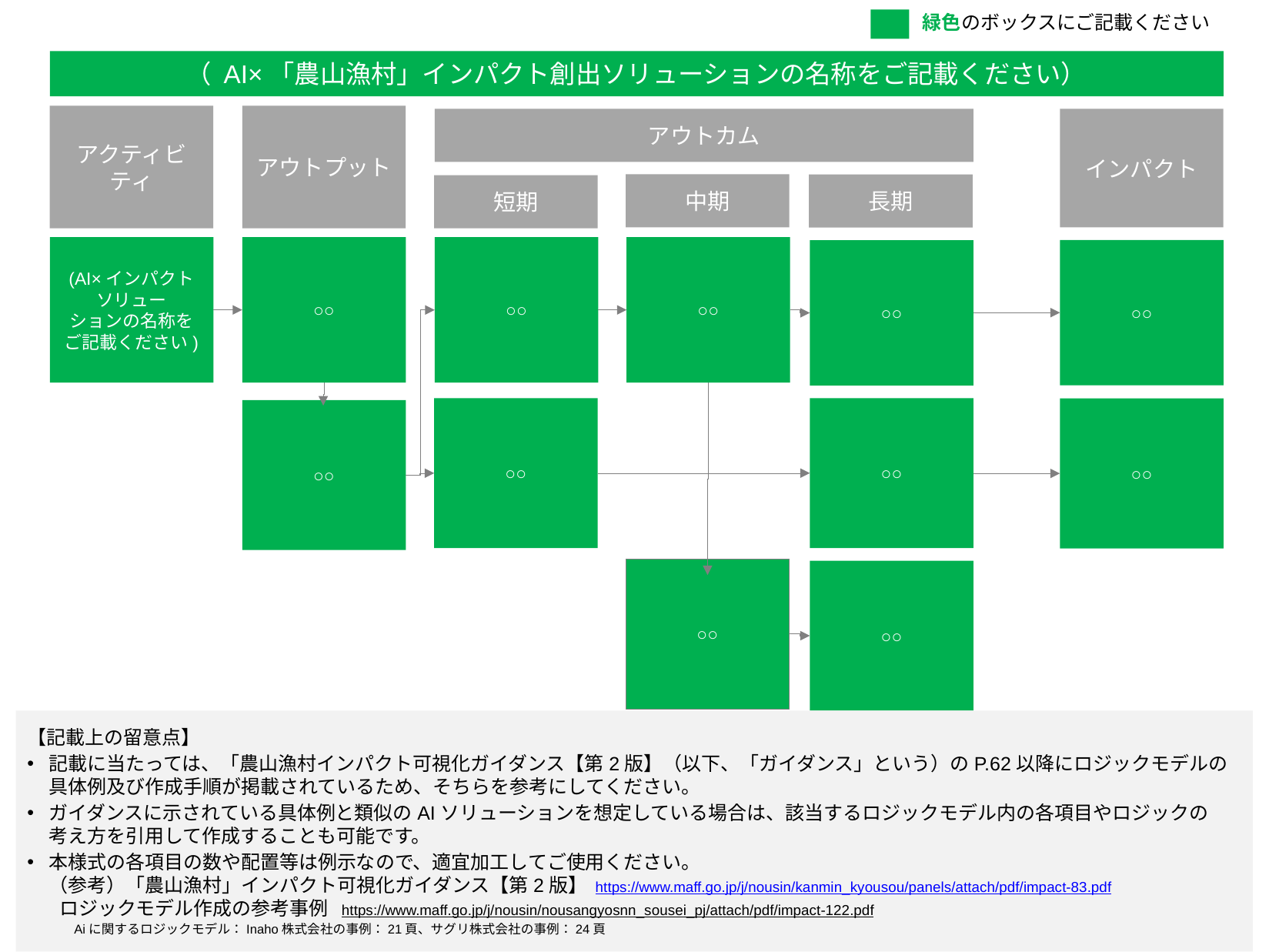

緑色のボックスにご記載ください

（ AI×「農山漁村」インパクト創出ソリューションの名称をご記載ください）
アクティビティ
アウトプット
インパクト
アウトカム
中期
長期
短期
(AI×インパクトソリュー
ションの名称を
ご記載ください)
○○
○○
○○
○○
○○
○○
○○
○○
○○
○○
○○
【記載上の留意点】
記載に当たっては、「農山漁村インパクト可視化ガイダンス【第2版】（以下、「ガイダンス」という）のP.62以降にロジックモデルの具体例及び作成手順が掲載されているため、そちらを参考にしてください。
ガイダンスに示されている具体例と類似のAIソリューションを想定している場合は、該当するロジックモデル内の各項目やロジックの
考え方を引用して作成することも可能です。
本様式の各項目の数や配置等は例示なので、適宜加工してご使用ください。
（参考）「農山漁村」インパクト可視化ガイダンス【第2版】 https://www.maff.go.jp/j/nousin/kanmin_kyousou/panels/attach/pdf/impact-83.pdf
　   ロジックモデル作成の参考事例  https://www.maff.go.jp/j/nousin/nousangyosnn_sousei_pj/attach/pdf/impact-122.pdf
　　　Aiに関するロジックモデル：Inaho株式会社の事例：21頁、サグリ株式会社の事例：24頁